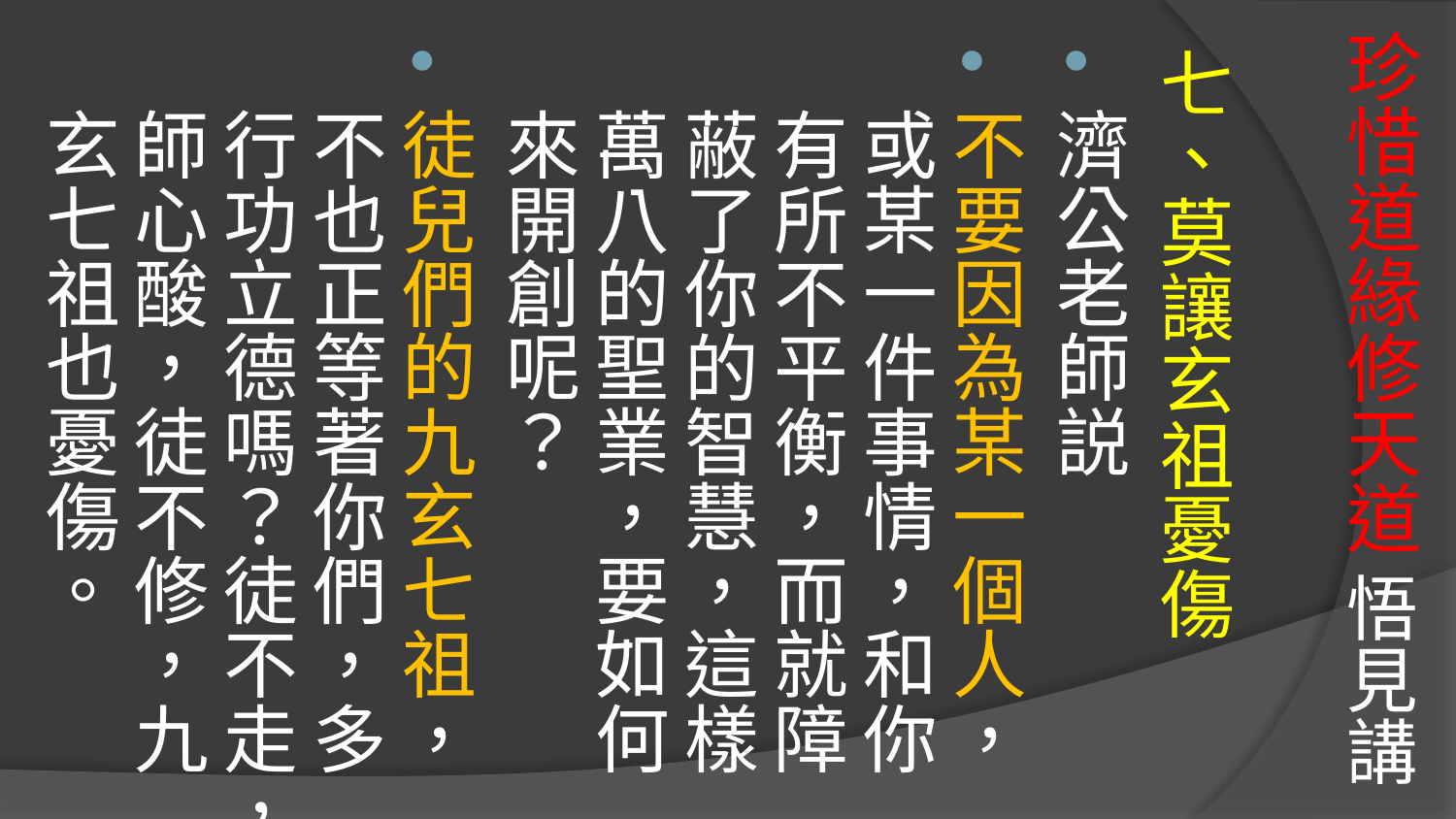

# 珍惜道緣修天道 悟見講
七、莫讓玄祖憂傷
濟公老師説
不要因為某一個人，或某一件事情，和你有所不平衡，而就障蔽了你的智慧，這樣萬八的聖業，要如何來開創呢？
徒兒們的九玄七祖，不也正等著你們，多行功立德嗎？徒不走，師心酸，徒不修，九玄七祖也憂傷。